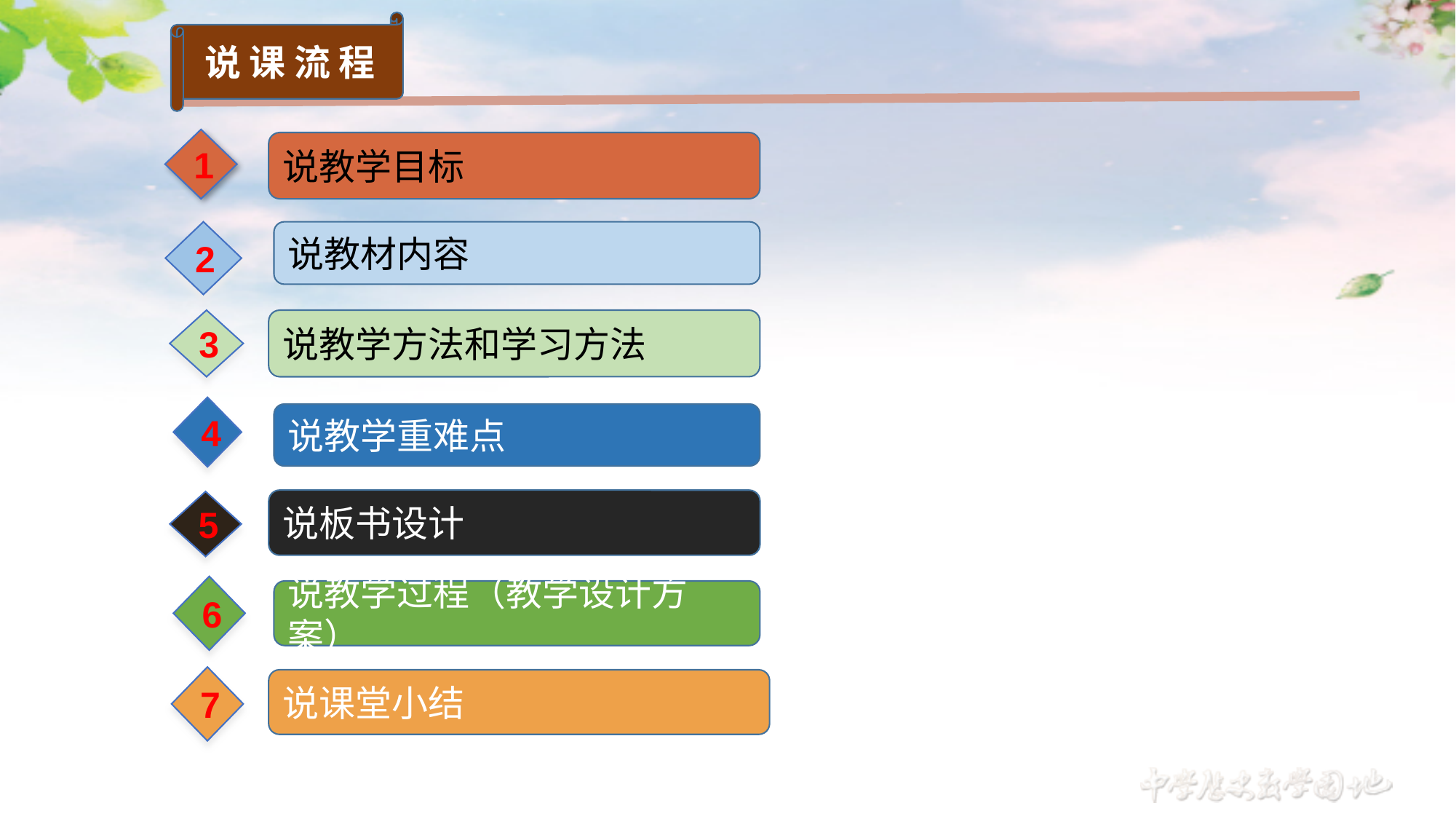

说 课 流 程
1
说教学目标
2
说教材内容
3
说教学方法和学习方法
4
说教学重难点
说板书设计
5
6
说教学过程（教学设计方案）
7
说课堂小结